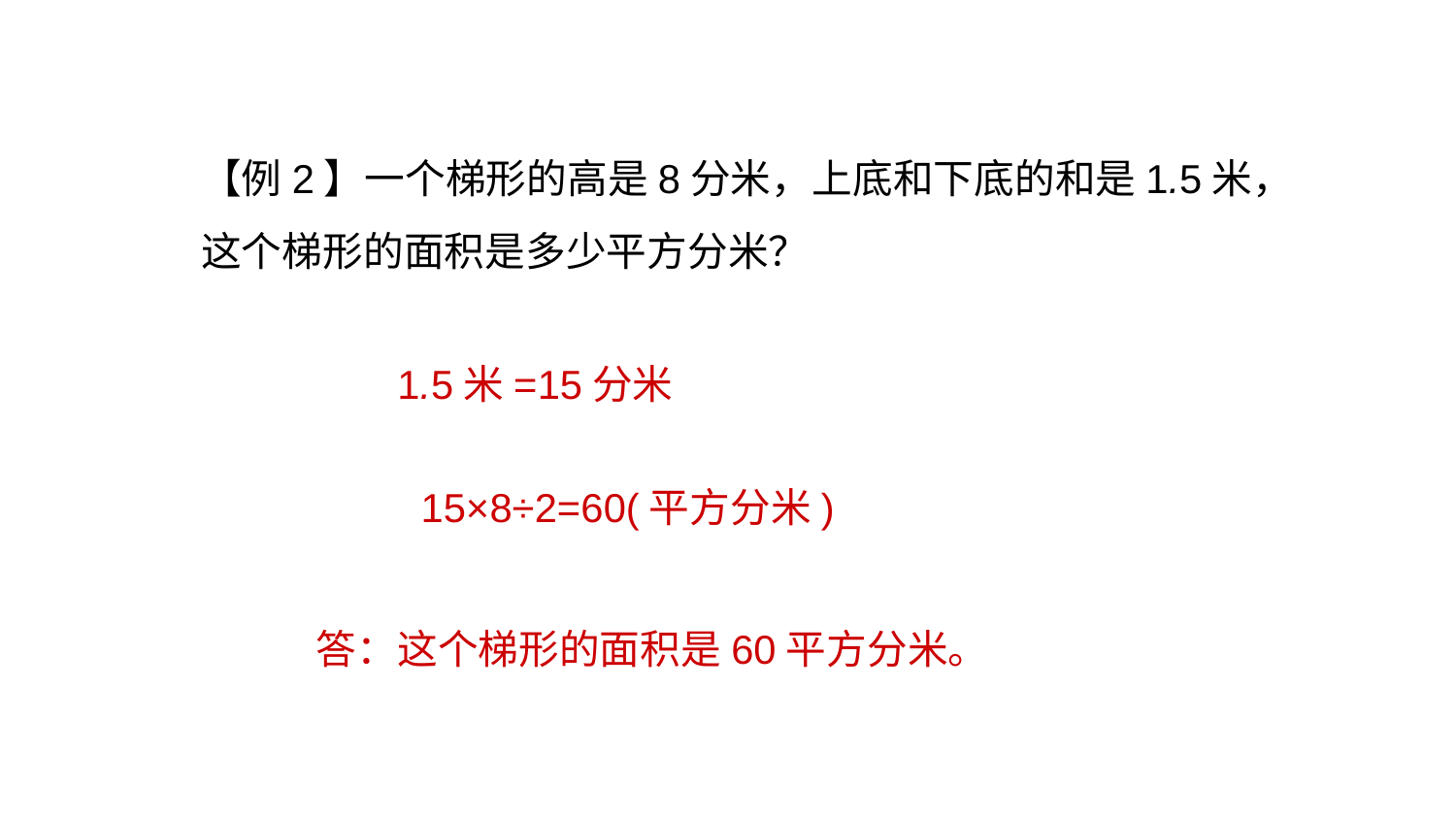

【例2】一个梯形的高是8分米，上底和下底的和是1.5米，这个梯形的面积是多少平方分米？
1.5米=15分米
15×8÷2=60(平方分米)
答：这个梯形的面积是60平方分米。